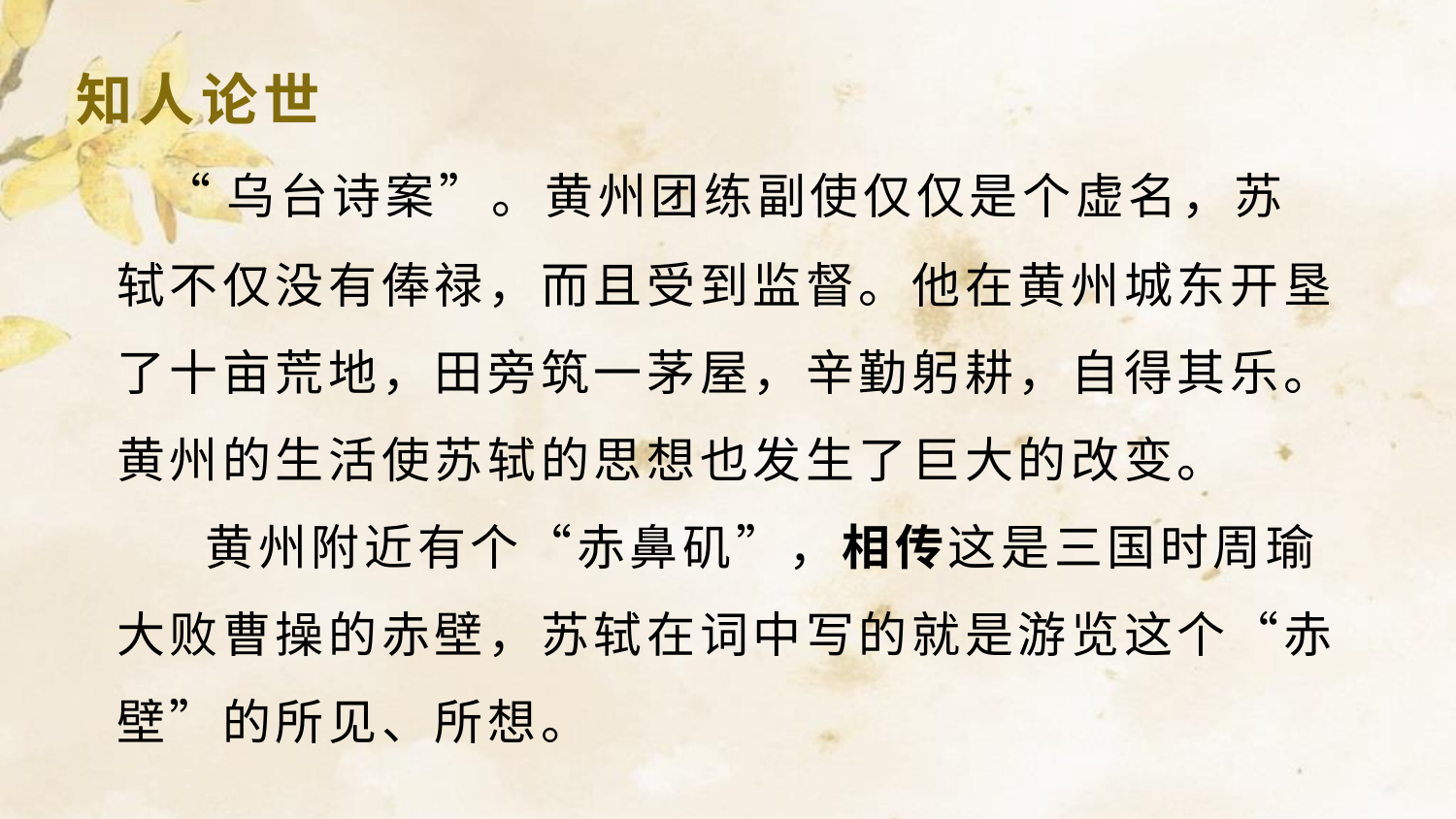

知人论世
    “乌台诗案”。黄州团练副使仅仅是个虚名，苏轼不仅没有俸禄，而且受到监督。他在黄州城东开垦了十亩荒地，田旁筑一茅屋，辛勤躬耕，自得其乐。黄州的生活使苏轼的思想也发生了巨大的改变。
     黄州附近有个“赤鼻矶”，相传这是三国时周瑜大败曹操的赤壁，苏轼在词中写的就是游览这个“赤壁”的所见、所想。